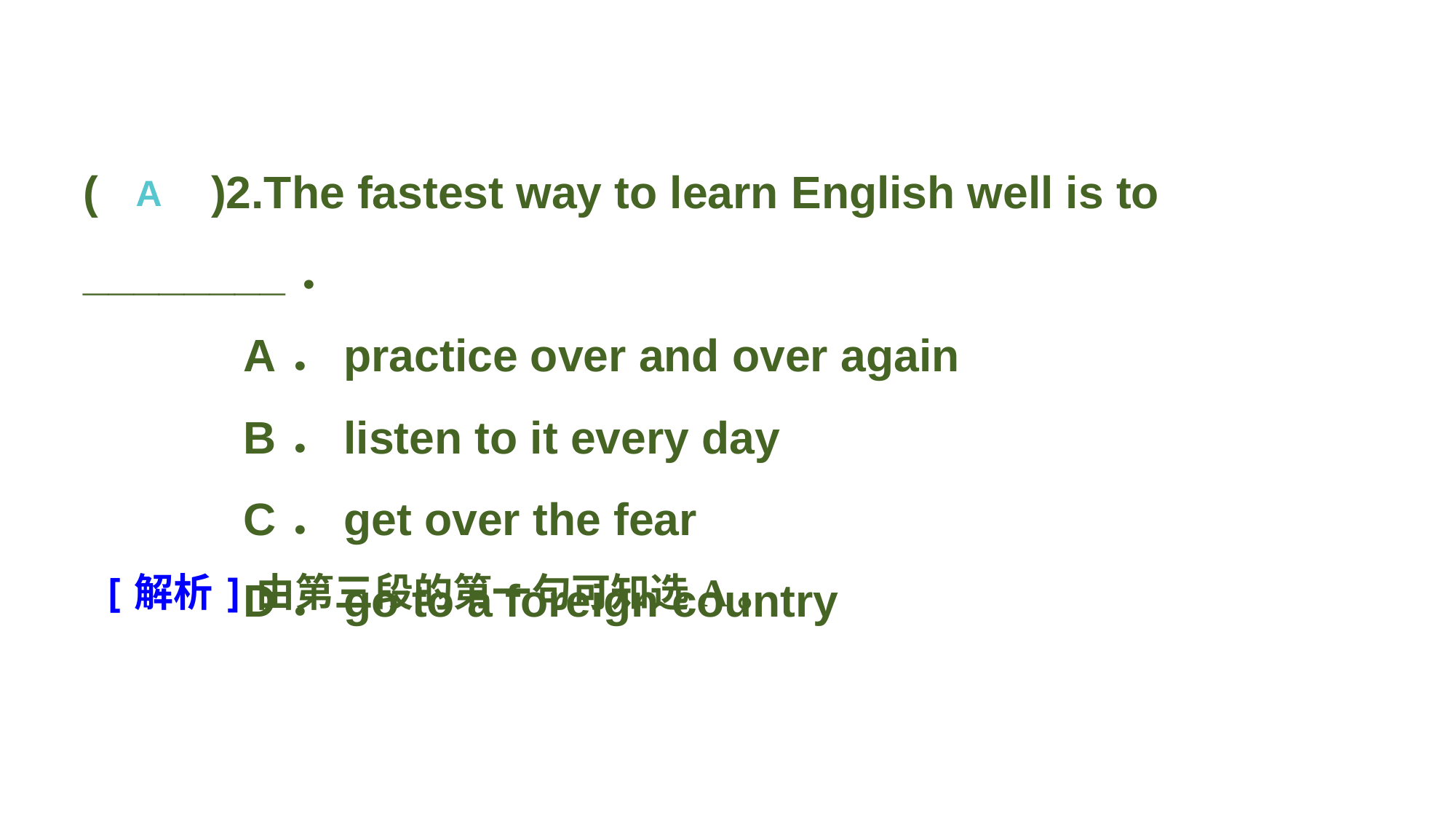

(　　)2.The fastest way to learn English well is to ________．
A．practice over and over again
B．listen to it every day
C．get over the fear
D．go to a foreign country

A
[解析]由第三段的第一句可知选A。